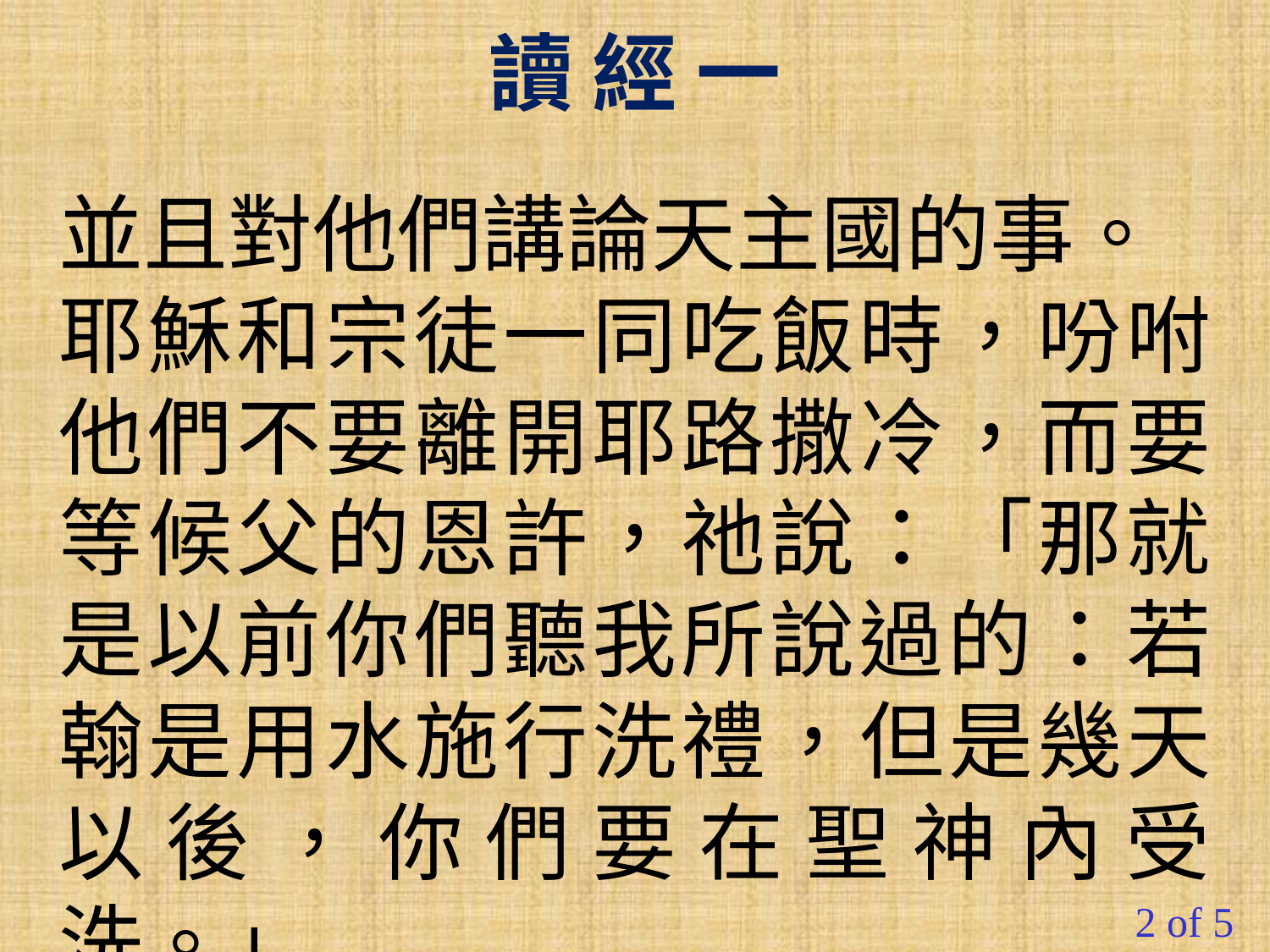

讀 經 一

並且對他們講論天主國的事。
耶穌和宗徒一同吃飯時，吩咐他們不要離開耶路撒冷，而要等候父的恩許，祂說：「那就是以前你們聽我所說過的：若翰是用水施行洗禮，但是幾天以後，你們要在聖神內受洗。」
#
2 of 5